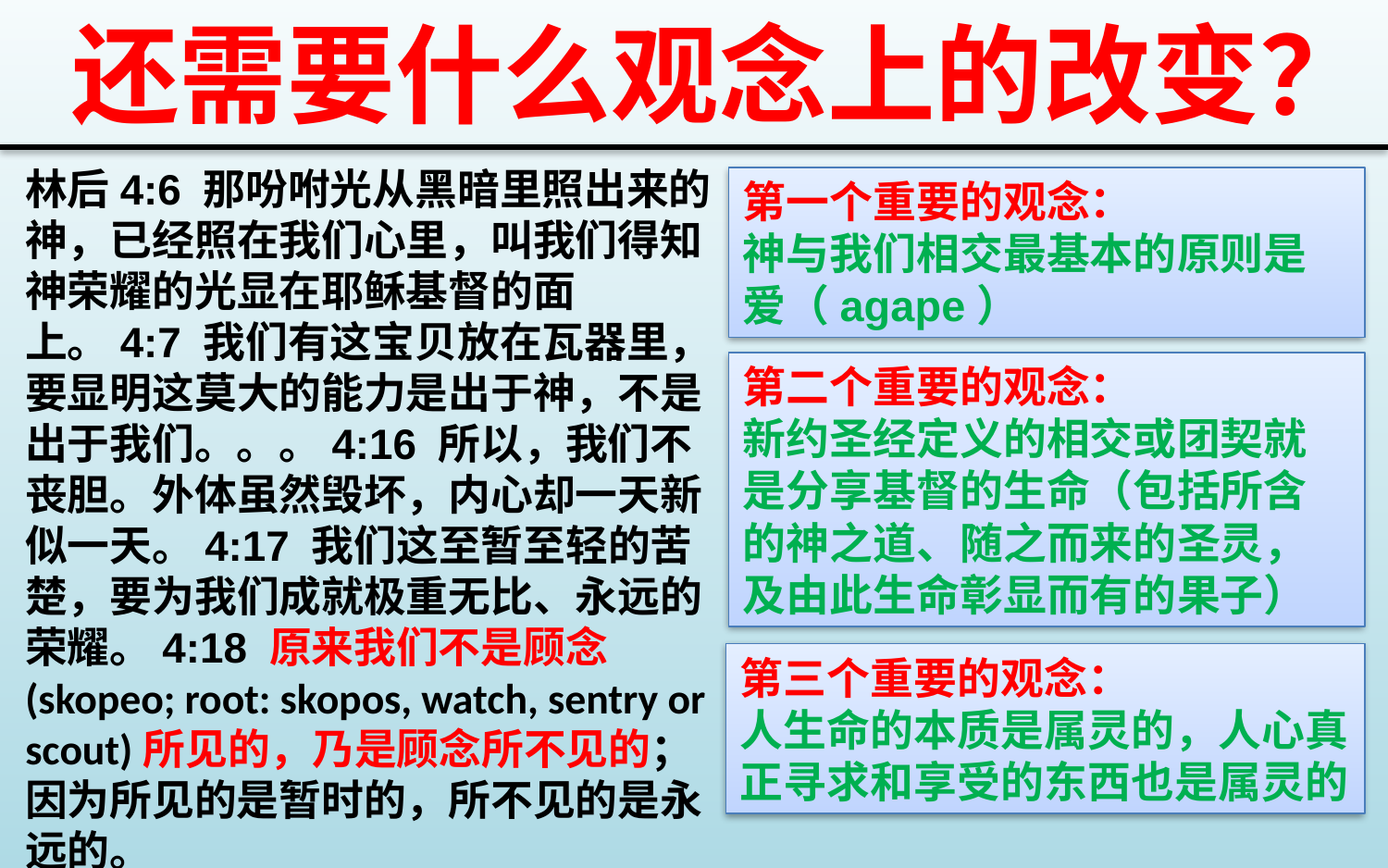

还需要什么观念上的改变？
林后4:6 那吩咐光从黑暗里照出来的神，已经照在我们心里，叫我们得知神荣耀的光显在耶稣基督的面上。4:7 我们有这宝贝放在瓦器里，要显明这莫大的能力是出于神，不是出于我们。。。4:16 所以，我们不丧胆。外体虽然毁坏，内心却一天新似一天。4:17 我们这至暂至轻的苦楚，要为我们成就极重无比、永远的荣耀。4:18 原来我们不是顾念(skopeo; root: skopos, watch, sentry or scout)所见的，乃是顾念所不见的；因为所见的是暂时的，所不见的是永远的。
第一个重要的观念：
神与我们相交最基本的原则是爱（agape）
第二个重要的观念：
新约圣经定义的相交或团契就是分享基督的生命（包括所含的神之道、随之而来的圣灵，及由此生命彰显而有的果子）
第三个重要的观念：
人生命的本质是属灵的，人心真正寻求和享受的东西也是属灵的